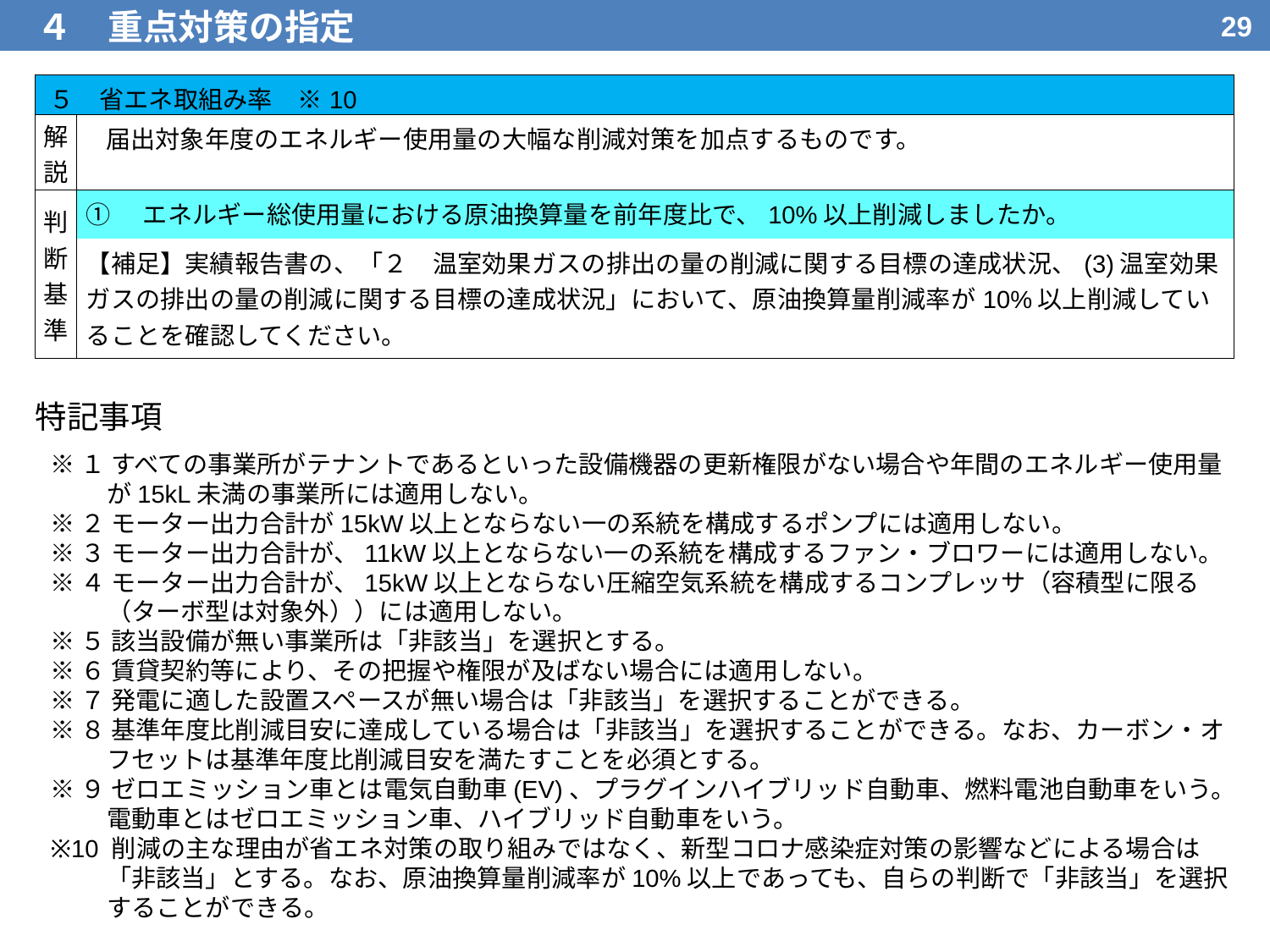

４　重点対策の指定
29
| ５　省エネ取組み率　※10 |  |
| --- | --- |
| 解説 | 届出対象年度のエネルギー使用量の大幅な削減対策を加点するものです。 |
| 判断基準 | ①　エネルギー総使用量における原油換算量を前年度比で、10%以上削減しましたか。 |
|  | 【補足】実績報告書の、「２　温室効果ガスの排出の量の削減に関する目標の達成状況、(3)温室効果ガスの排出の量の削減に関する目標の達成状況」において、原油換算量削減率が10%以上削減していることを確認してください。 |
特記事項
※１ すべての事業所がテナントであるといった設備機器の更新権限がない場合や年間のエネルギー使用量が15kL未満の事業所には適用しない。
※２ モーター出力合計が15kW以上とならない一の系統を構成するポンプには適用しない。
※３ モーター出力合計が、11kW以上とならない一の系統を構成するファン・ブロワーには適用しない。
※４ モーター出力合計が、15kW以上とならない圧縮空気系統を構成するコンプレッサ（容積型に限る（ターボ型は対象外））には適用しない。
※５ 該当設備が無い事業所は「非該当」を選択とする。
※６ 賃貸契約等により、その把握や権限が及ばない場合には適用しない。
※７ 発電に適した設置スペースが無い場合は「非該当」を選択することができる。
※８ 基準年度比削減目安に達成している場合は「非該当」を選択することができる。なお、カーボン・オフセットは基準年度比削減目安を満たすことを必須とする。
※９ ゼロエミッション車とは電気自動車(EV)、プラグインハイブリッド自動車、燃料電池自動車をいう。電動車とはゼロエミッション車、ハイブリッド自動車をいう。
※10 削減の主な理由が省エネ対策の取り組みではなく、新型コロナ感染症対策の影響などによる場合は「非該当」とする。なお、原油換算量削減率が10%以上であっても、自らの判断で「非該当」を選択することができる。